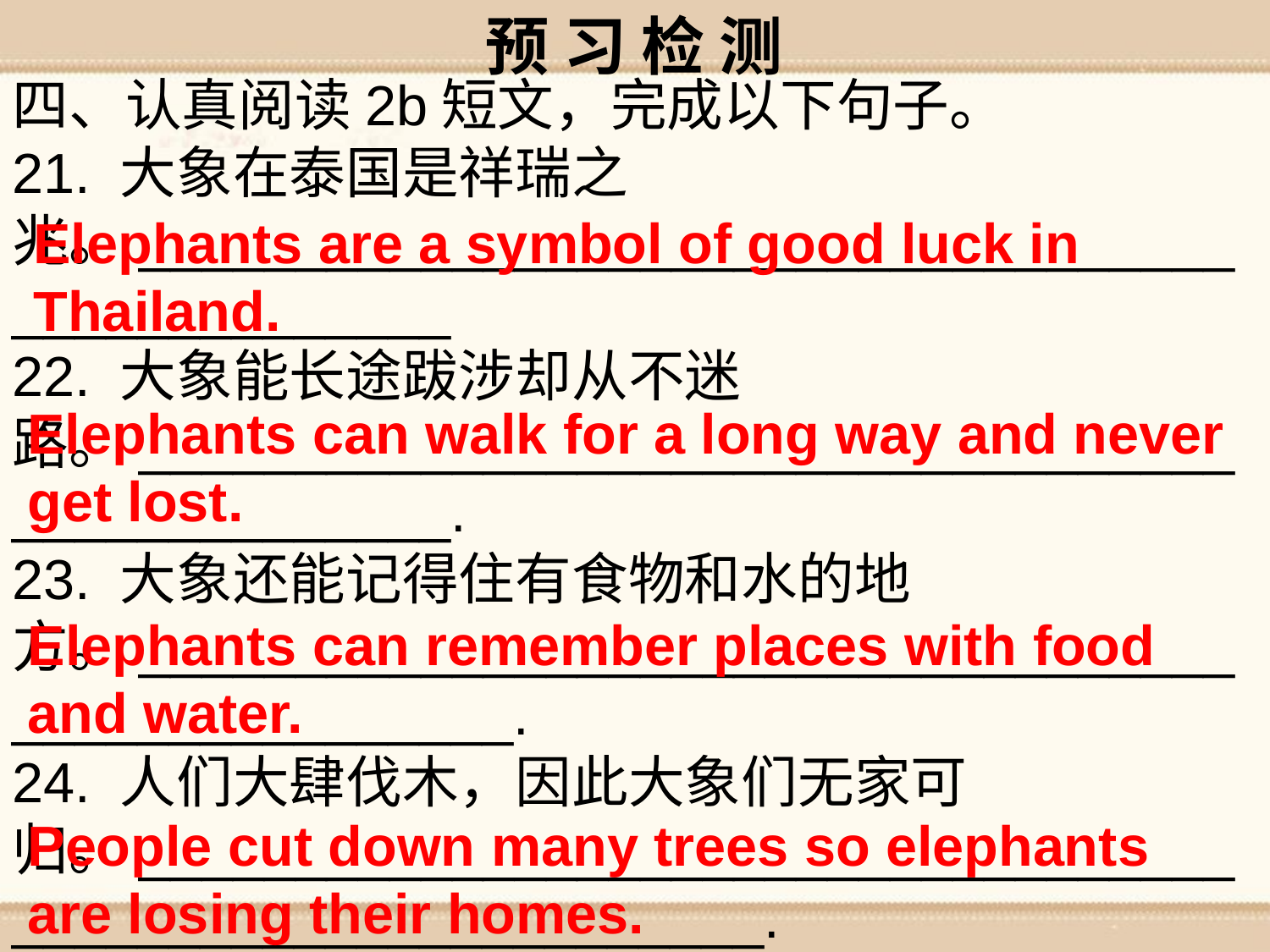

预 习 检 测
四、认真阅读2b短文，完成以下句子。
21. 大象在泰国是祥瑞之兆。_________________________________________________
22. 大象能长途跋涉却从不迷路。_________________________________________________.
23. 大象还能记得住有食物和水的地方。___________________________________________________.
24. 人们大肆伐木，因此大象们无家可归。___________________________________________________________.
Elephants are a symbol of good luck in Thailand.
Elephants can walk for a long way and never get lost.
Elephants can remember places with food and water.
People cut down many trees so elephants are losing their homes.